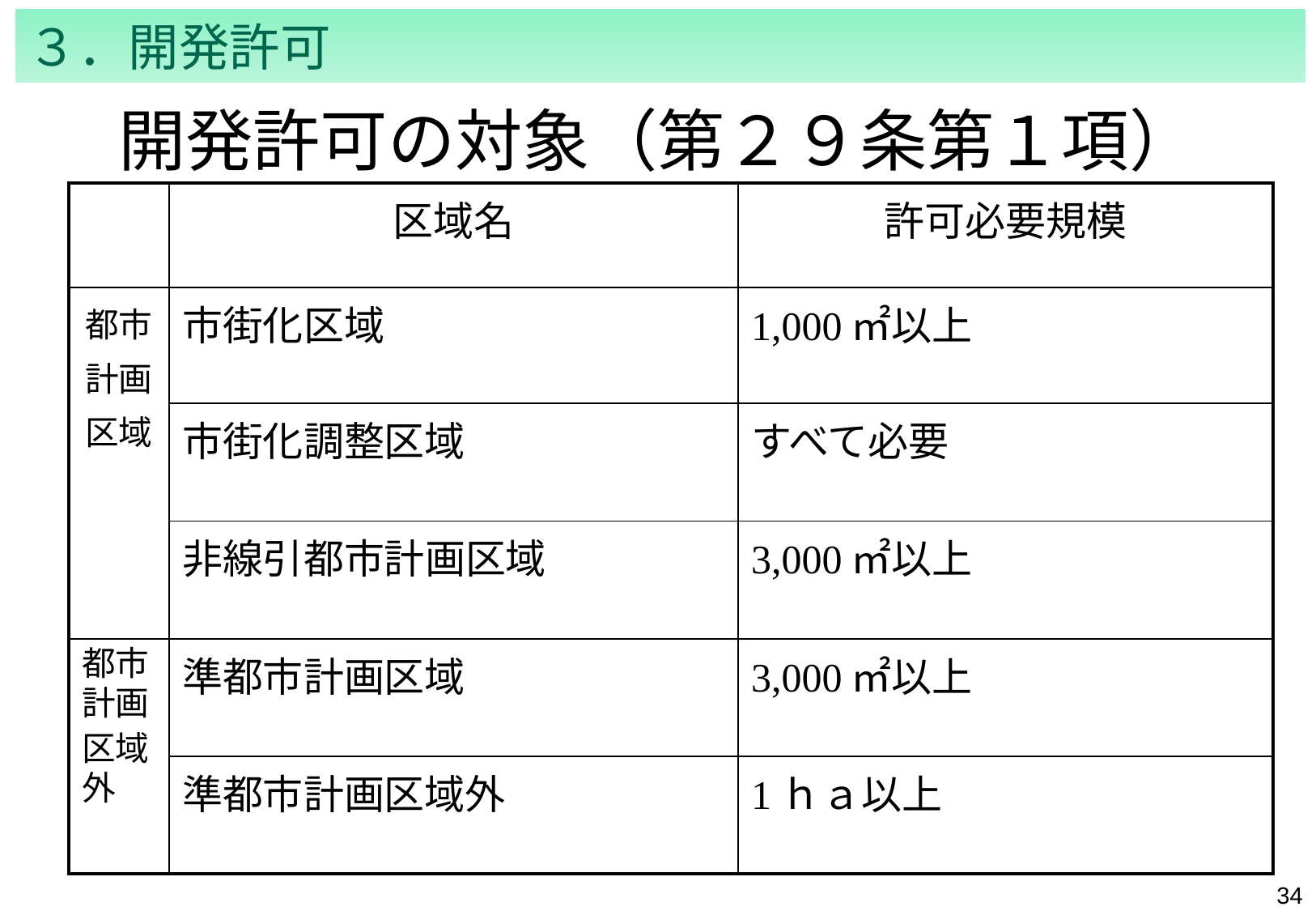

３．開発許可
# 開発許可の対象（第２９条第１項）
|  | 区域名 | 許可必要規模 |
| --- | --- | --- |
| 都市計画区域 | 市街化区域 | 1,000㎡以上 |
|  | 市街化調整区域 | すべて必要 |
|  | 非線引都市計画区域 | 3,000㎡以上 |
| 都市計画 区域外 | 準都市計画区域 | 3,000㎡以上 |
|  | 準都市計画区域外 | 1ｈａ以上 |
34